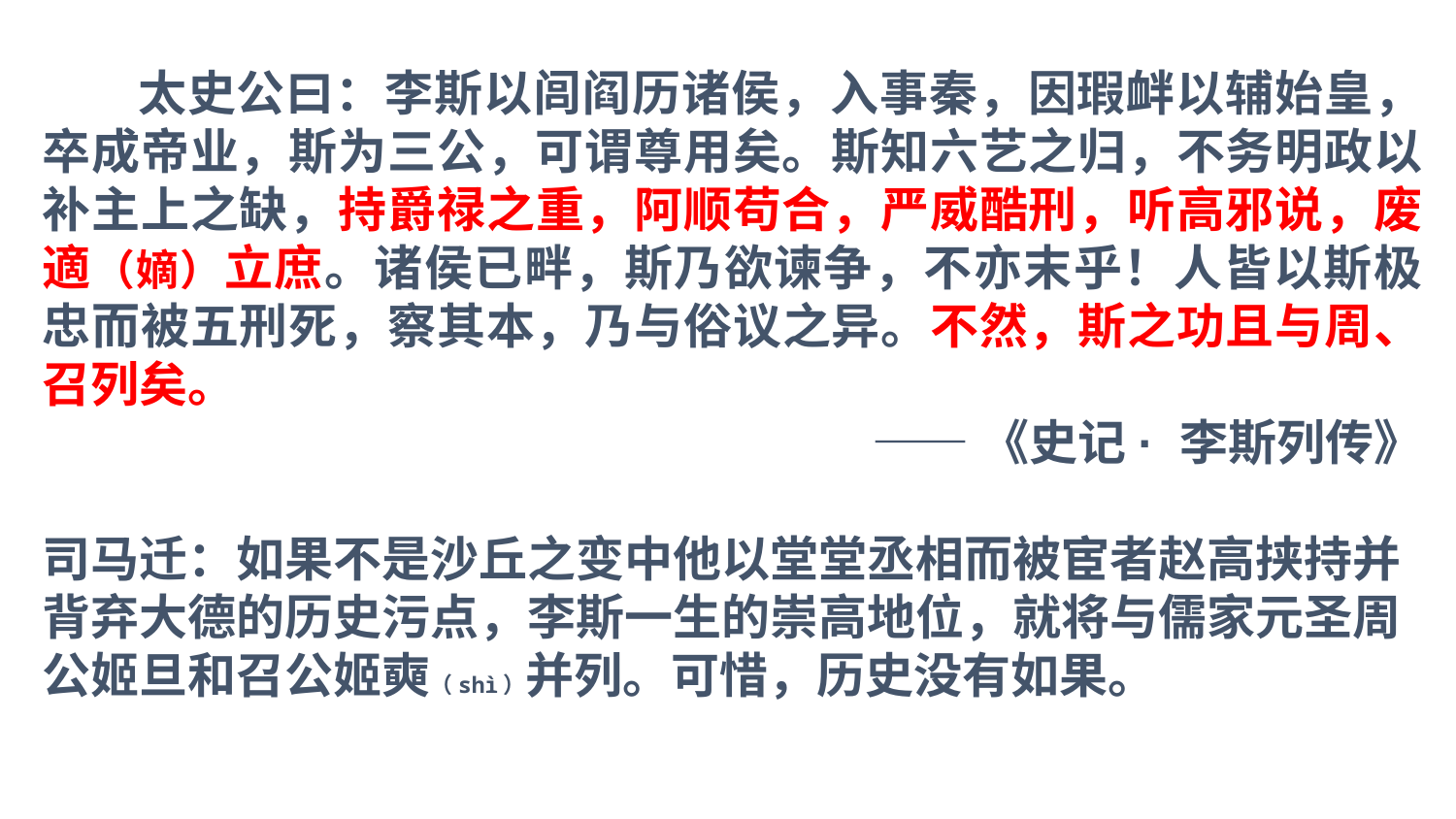

太史公曰：李斯以闾阎历诸侯，入事秦，因瑕衅以辅始皇，卒成帝业，斯为三公，可谓尊用矣。斯知六艺之归，不务明政以补主上之缺，持爵禄之重，阿顺苟合，严威酷刑，听高邪说，废適（嫡）立庶。诸侯已畔，斯乃欲谏争，不亦末乎！人皆以斯极忠而被五刑死，察其本，乃与俗议之异。不然，斯之功且与周、召列矣。
——《史记· 李斯列传》

司马迁：如果不是沙丘之变中他以堂堂丞相而被宦者赵高挟持并背弃大德的历史污点，李斯一生的崇高地位，就将与儒家元圣周公姬旦和召公姬奭（shì）并列。可惜，历史没有如果。